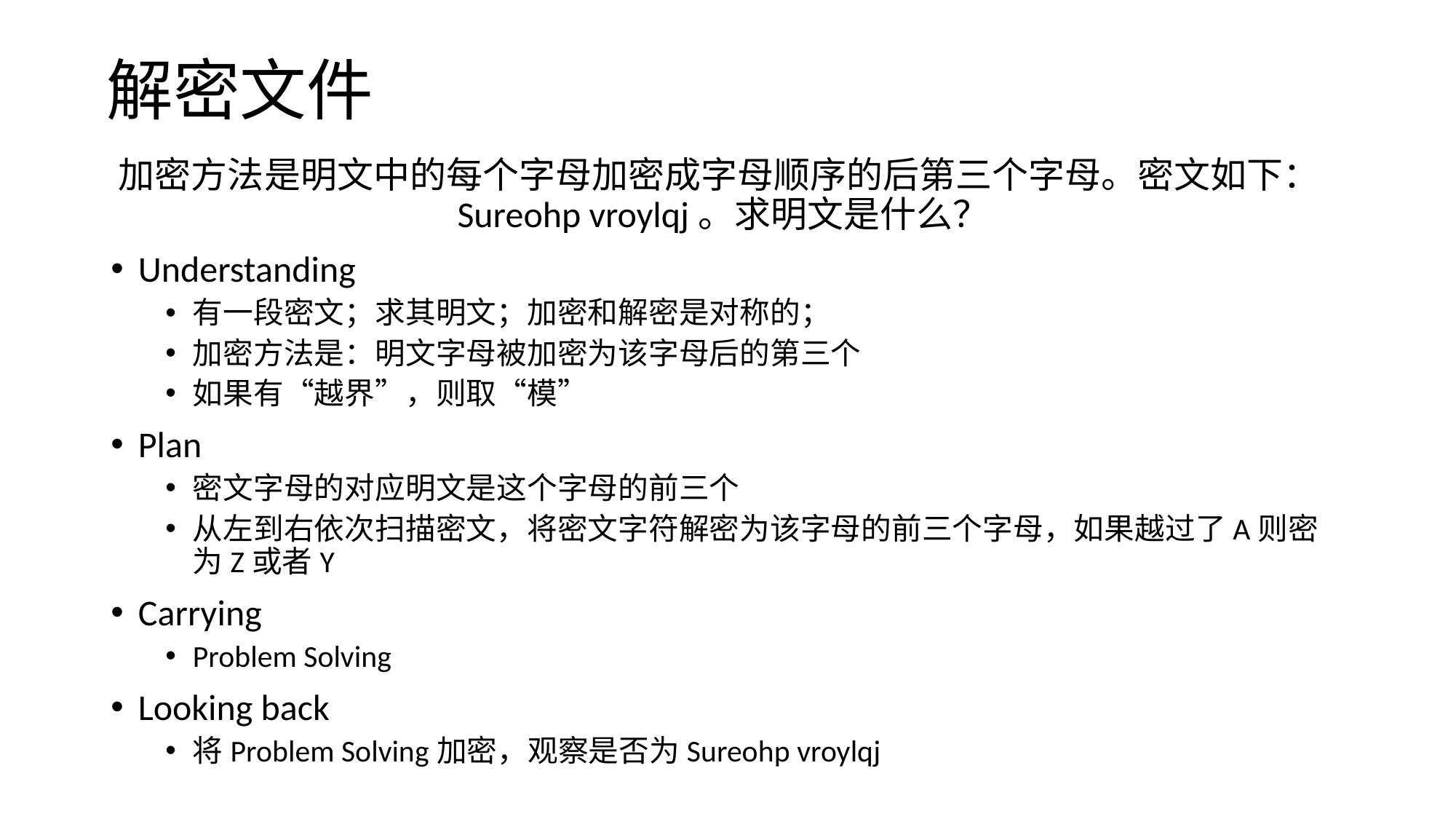

# 解密文件
加密方法是明文中的每个字母加密成字母顺序的后第三个字母。密文如下：Sureohp vroylqj。求明文是什么？
Understanding
有一段密文；求其明文；加密和解密是对称的；
加密方法是：明文字母被加密为该字母后的第三个
如果有“越界”，则取“模”
Plan
密文字母的对应明文是这个字母的前三个
从左到右依次扫描密文，将密文字符解密为该字母的前三个字母，如果越过了A则密为Z或者Y
Carrying
Problem Solving
Looking back
将Problem Solving加密，观察是否为Sureohp vroylqj